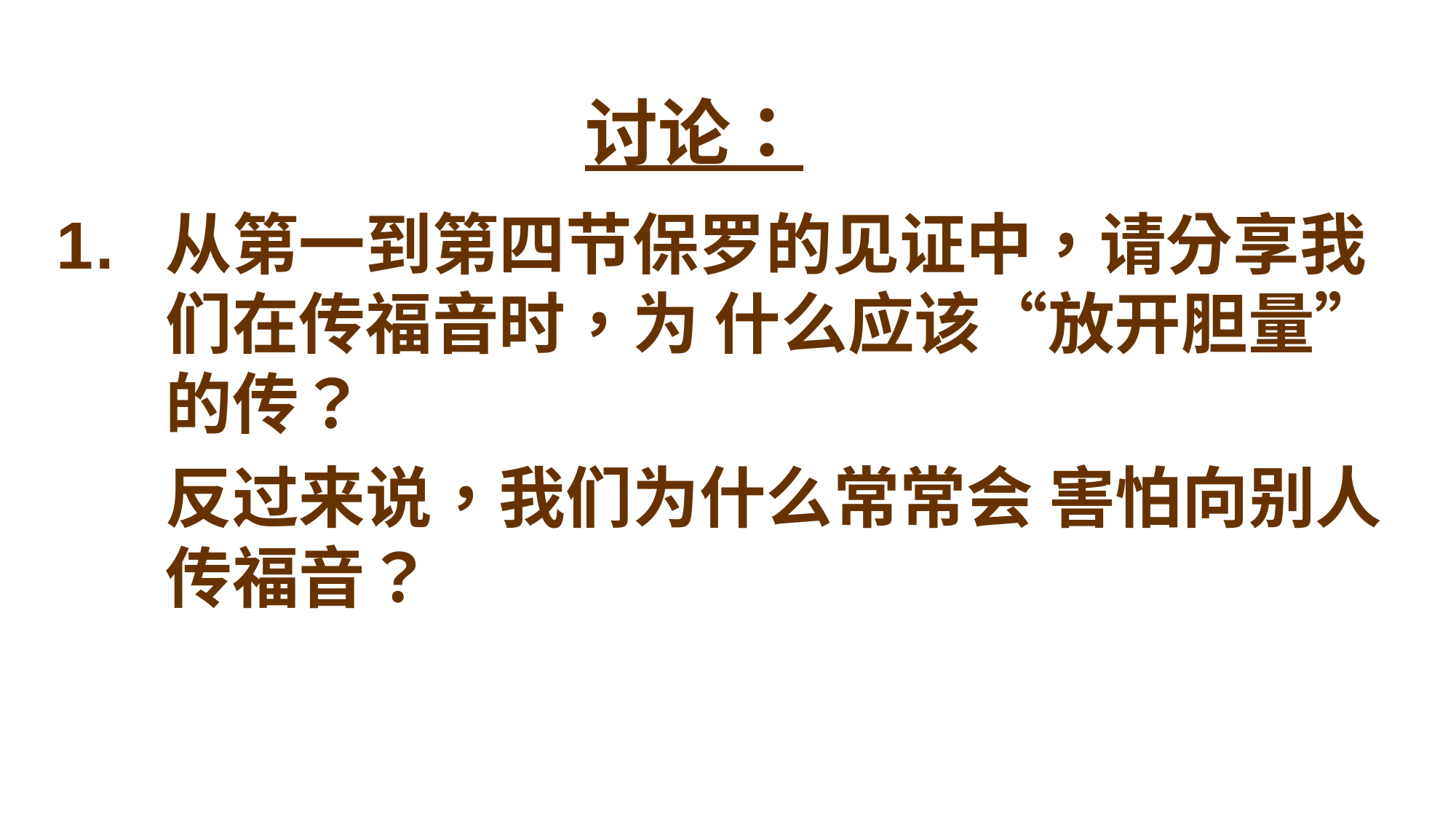

讨论：
从第一到第四节保罗的见证中，请分享我们在传福音时，为 什么应该“放开胆量”的传？
反过来说，我们为什么常常会 害怕向别人传福音？